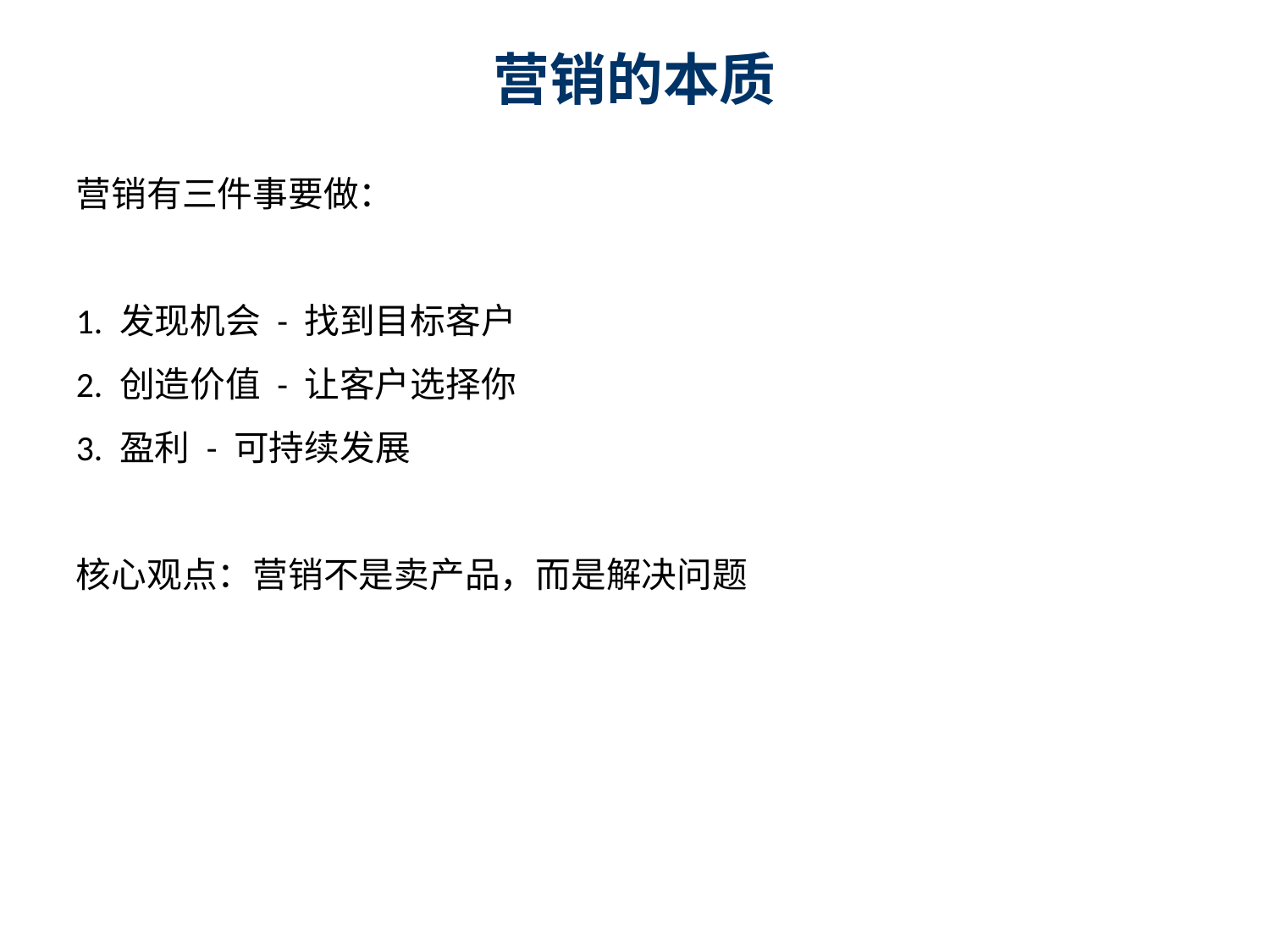

营销的本质
营销有三件事要做：

1. 发现机会 - 找到目标客户
2. 创造价值 - 让客户选择你
3. 盈利 - 可持续发展

核心观点：营销不是卖产品，而是解决问题